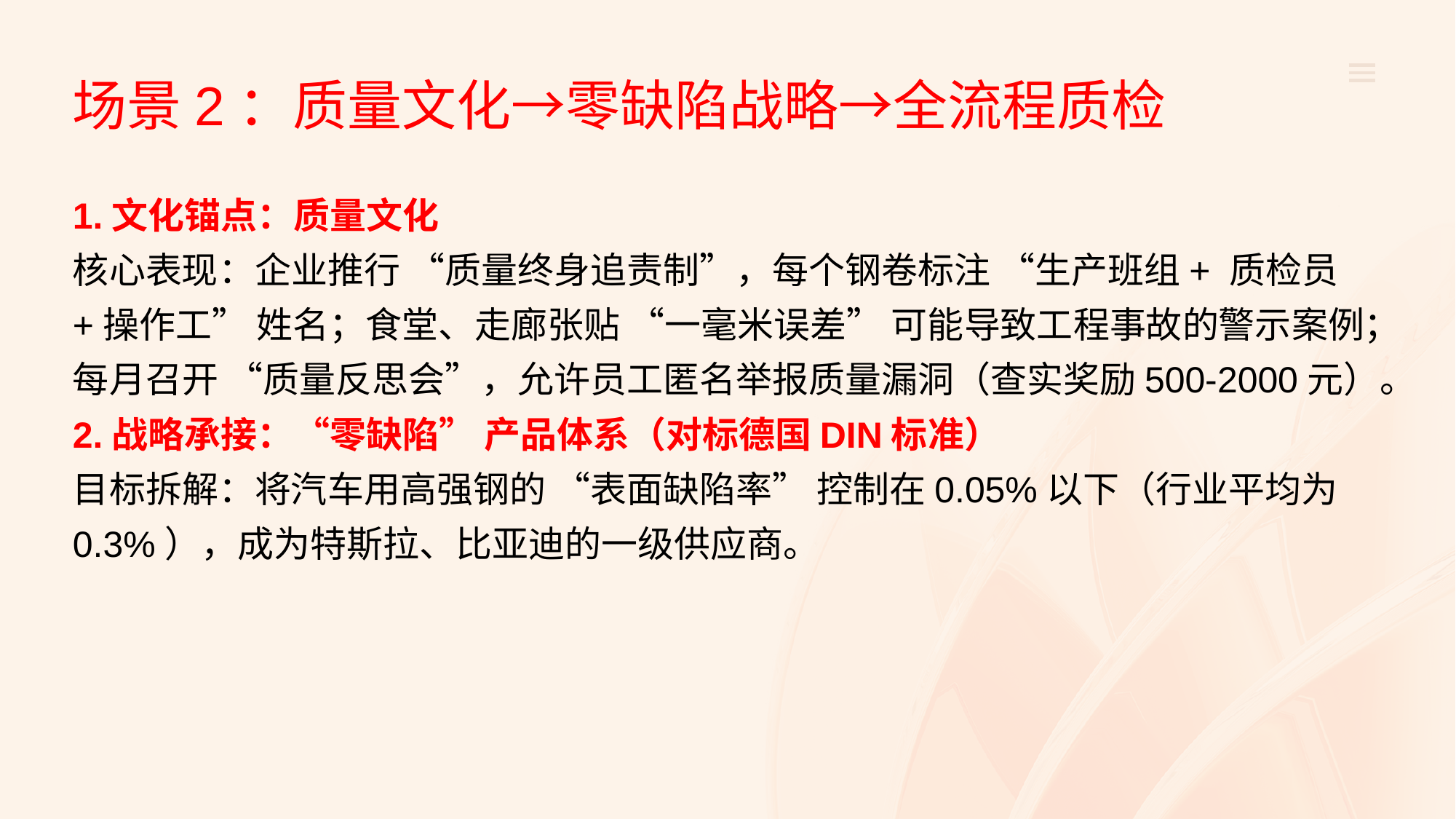

场景2：质量文化→零缺陷战略→全流程质检
1.文化锚点：质量文化
核心表现：企业推行 “质量终身追责制”，每个钢卷标注 “生产班组+ 质检员+操作工” 姓名；食堂、走廊张贴 “一毫米误差” 可能导致工程事故的警示案例；每月召开 “质量反思会”，允许员工匿名举报质量漏洞（查实奖励500-2000元）。
2.战略承接：“零缺陷” 产品体系（对标德国DIN标准）
目标拆解：将汽车用高强钢的 “表面缺陷率” 控制在0.05%以下（行业平均为0.3%），成为特斯拉、比亚迪的一级供应商。